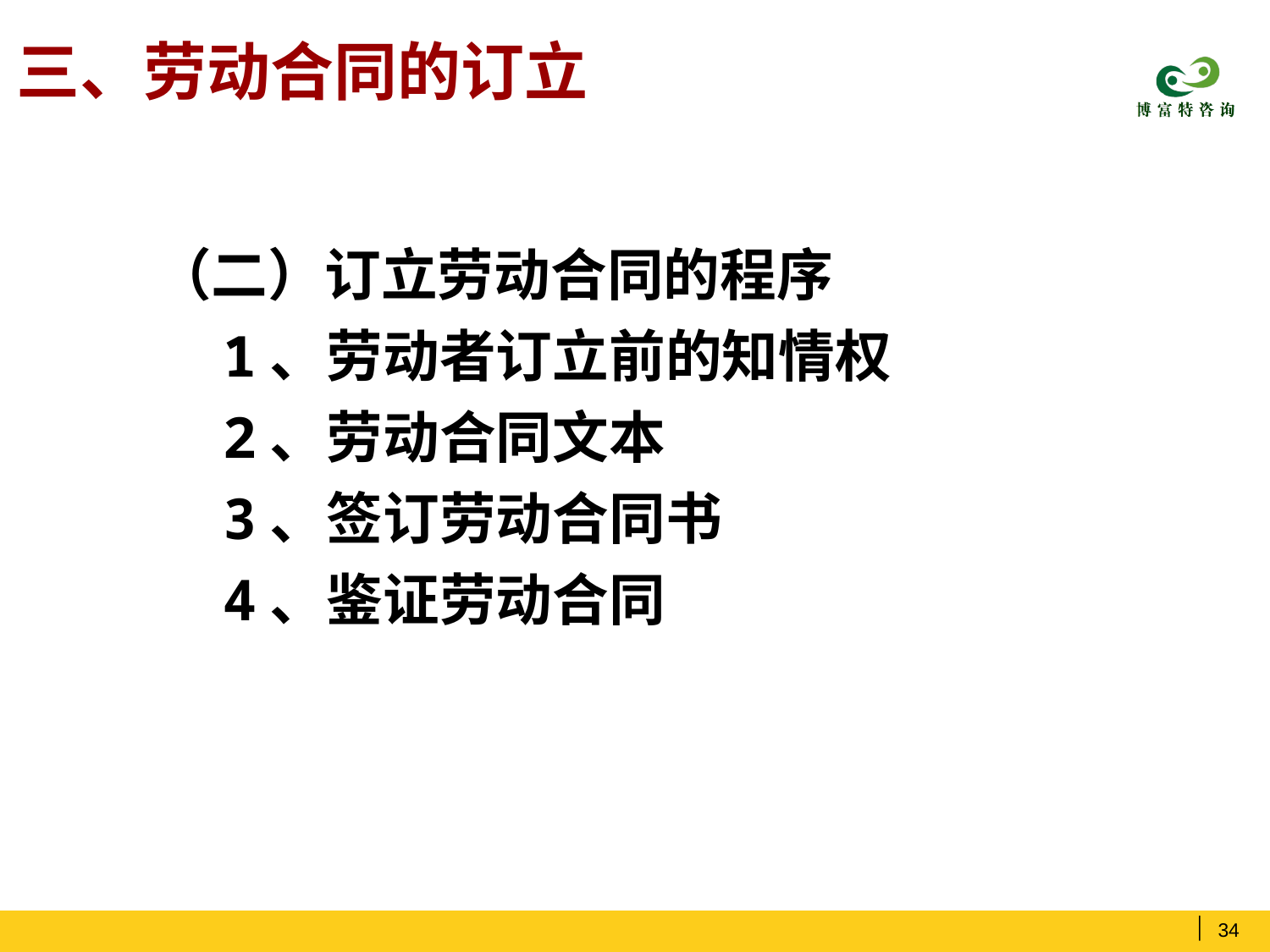

# 三、劳动合同的订立
（二）订立劳动合同的程序
  1、劳动者订立前的知情权
  2、劳动合同文本
  3、签订劳动合同书
  4、鉴证劳动合同